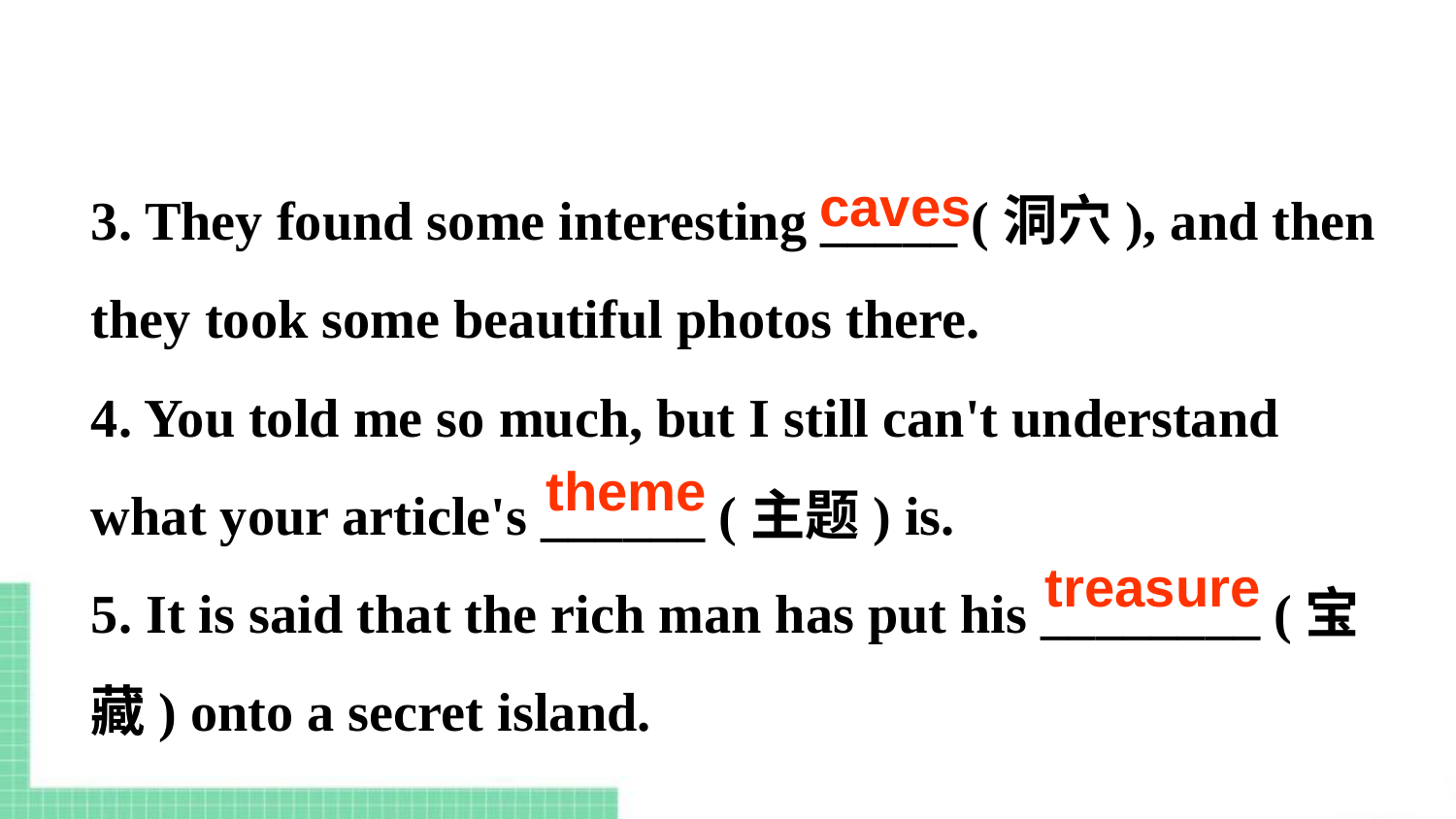

3. They found some interesting _____ (洞穴), and then they took some beautiful photos there.
4. You told me so much, but I still can't understand what your article's ______ (主题) is.
5. It is said that the rich man has put his ________ (宝藏) onto a secret island.
 caves
  theme
treasure